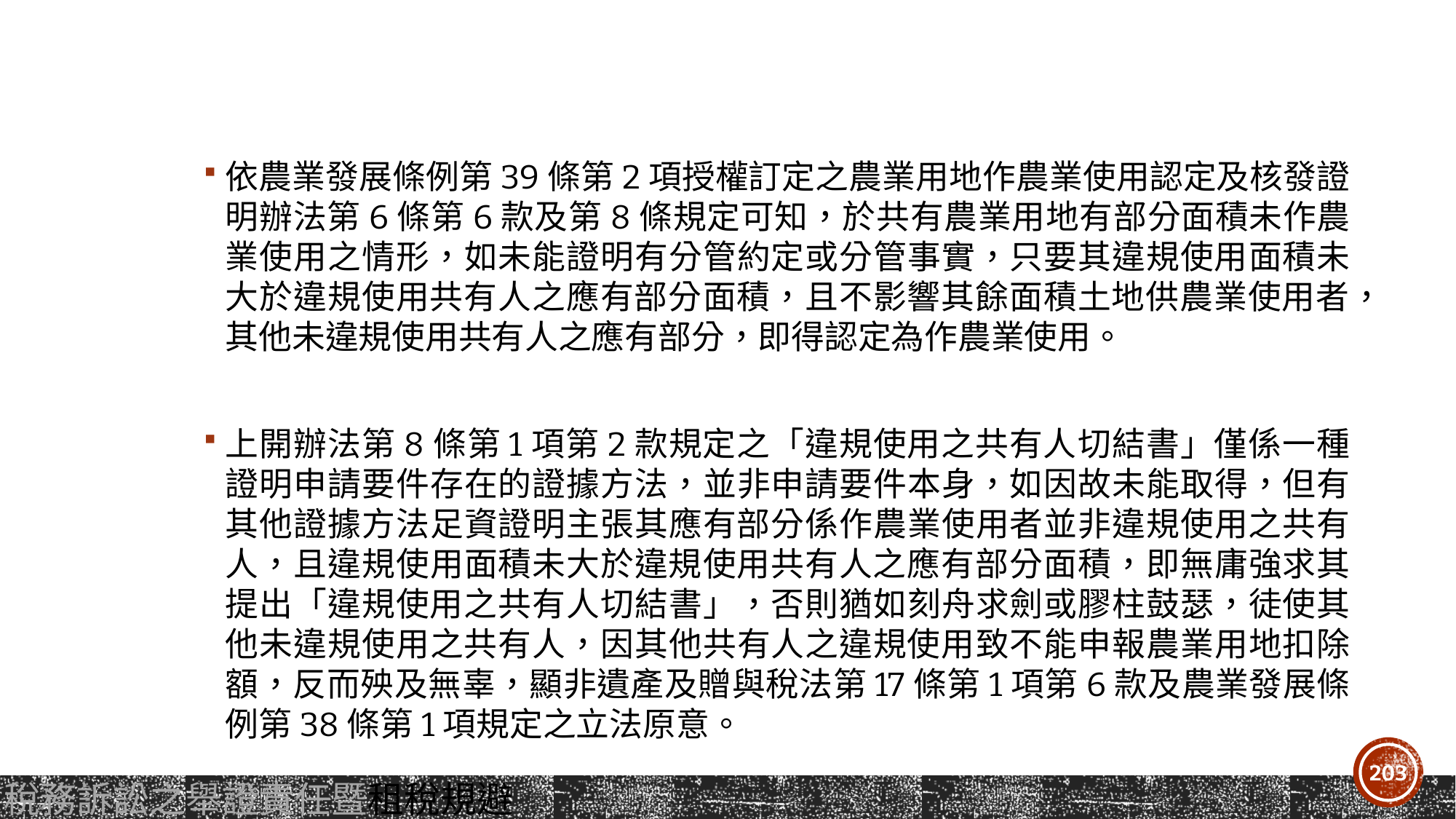

#
依農業發展條例第39條第2項授權訂定之農業用地作農業使用認定及核發證明辦法第6條第6款及第8條規定可知，於共有農業用地有部分面積未作農業使用之情形，如未能證明有分管約定或分管事實，只要其違規使用面積未大於違規使用共有人之應有部分面積，且不影響其餘面積土地供農業使用者，其他未違規使用共有人之應有部分，即得認定為作農業使用。

上開辦法第8條第1項第2款規定之「違規使用之共有人切結書」僅係一種證明申請要件存在的證據方法，並非申請要件本身，如因故未能取得，但有其他證據方法足資證明主張其應有部分係作農業使用者並非違規使用之共有人，且違規使用面積未大於違規使用共有人之應有部分面積，即無庸強求其提出「違規使用之共有人切結書」，否則猶如刻舟求劍或膠柱鼓瑟，徒使其他未違規使用之共有人，因其他共有人之違規使用致不能申報農業用地扣除額，反而殃及無辜，顯非遺產及贈與稅法第17條第1項第6款及農業發展條例第38條第1項規定之立法原意。
203